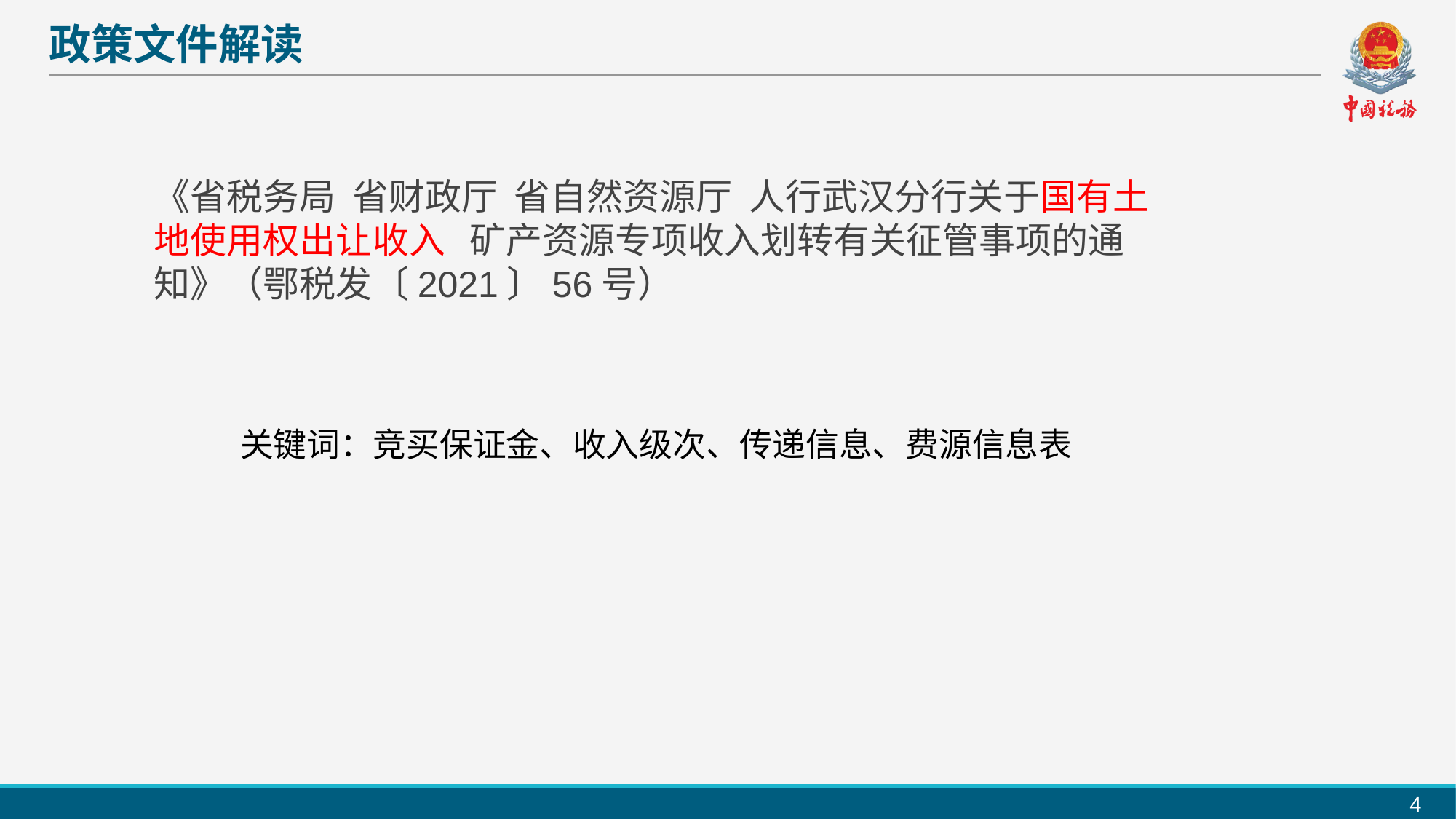

政策文件解读
《省税务局  省财政厅  省自然资源厅  人行武汉分行关于国有土地使用权出让收入   矿产资源专项收入划转有关征管事项的通知》（鄂税发〔2021〕56号）
关键词：竞买保证金、收入级次、传递信息、费源信息表